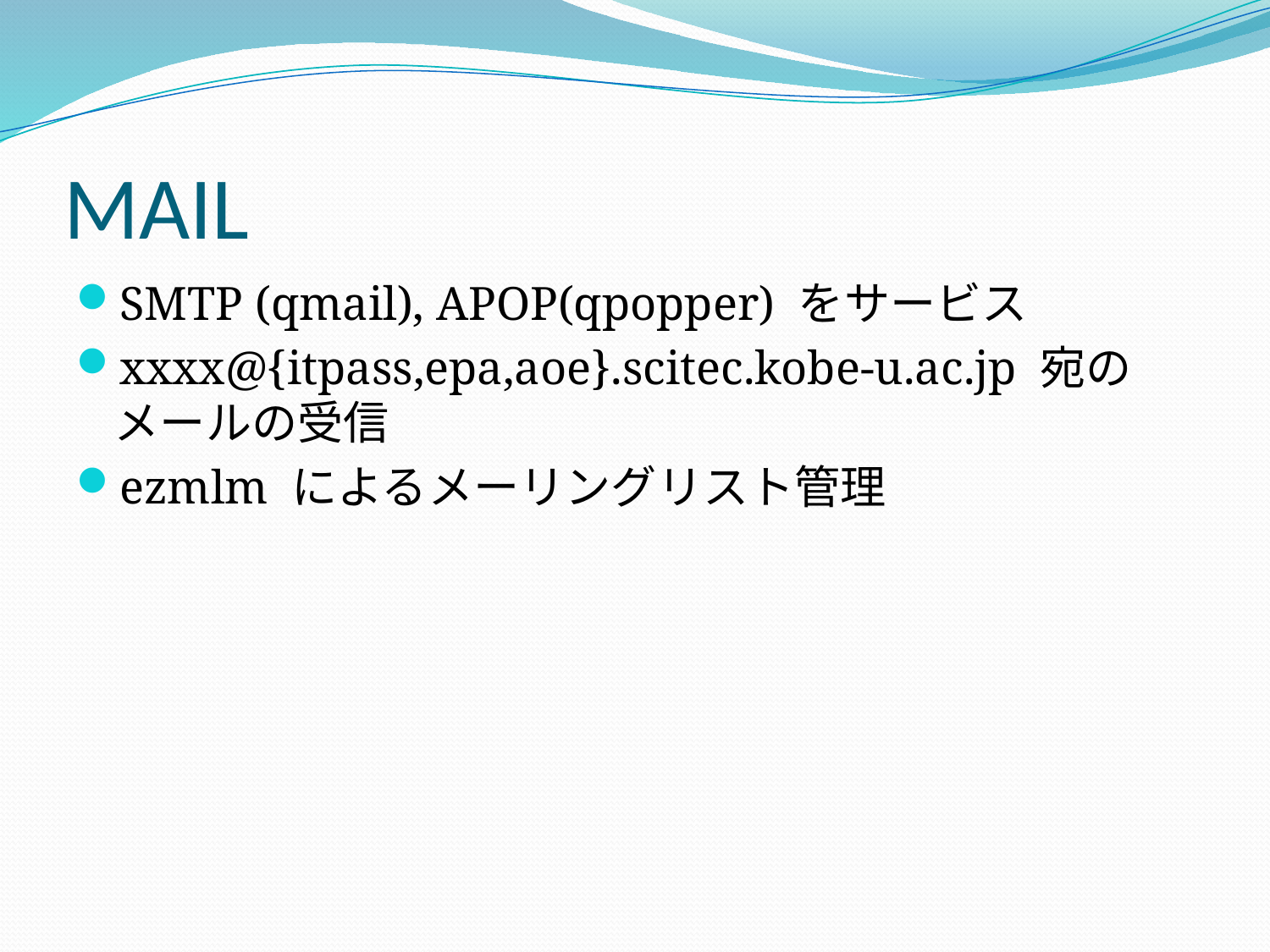

# MAIL
SMTP (qmail), APOP(qpopper) をサービス
xxxx@{itpass,epa,aoe}.scitec.kobe-u.ac.jp 宛のメールの受信
ezmlm によるメーリングリスト管理